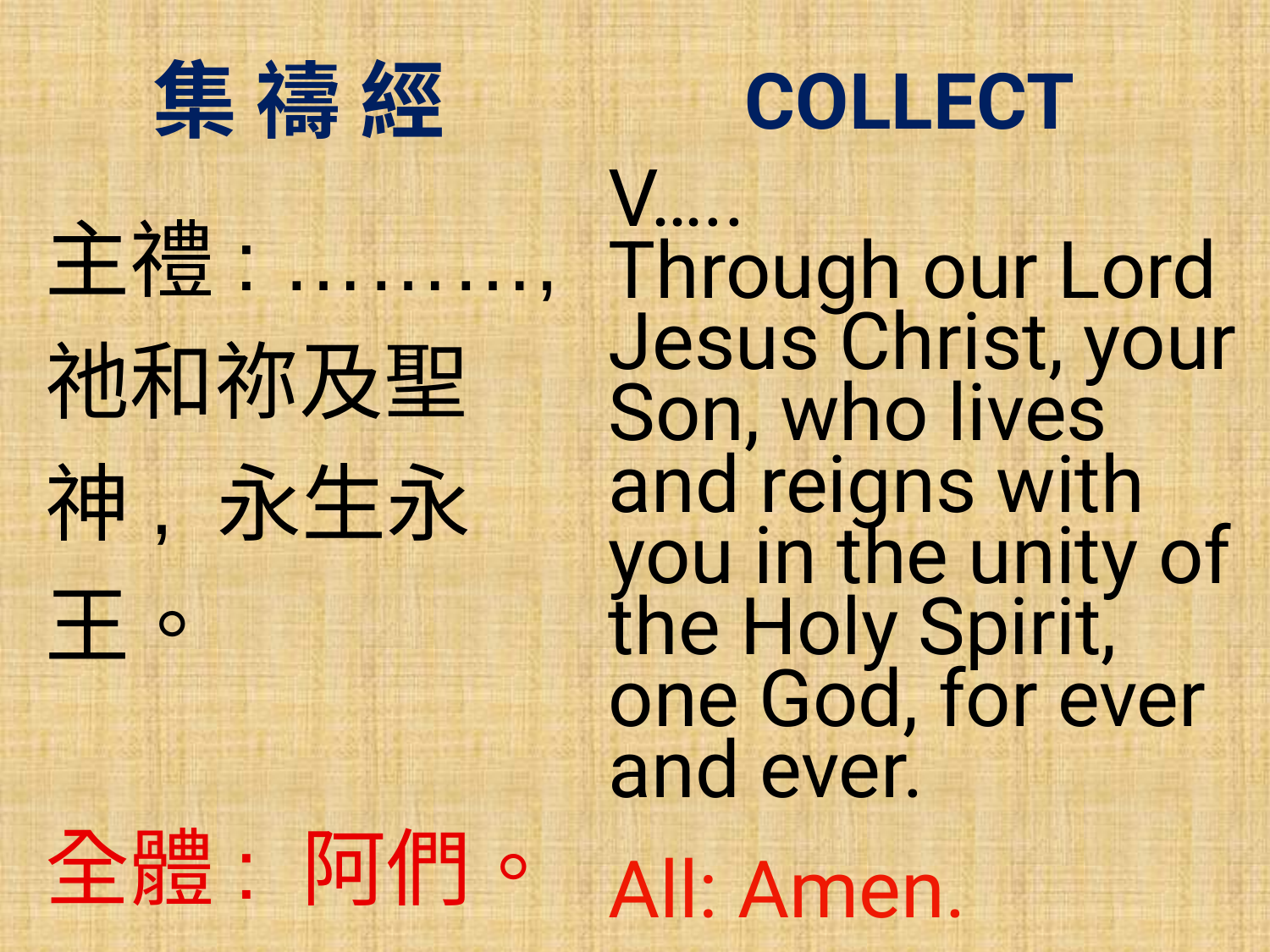

# 集 禱 經
COLLECT
V…..
Through our Lord Jesus Christ, your Son, who lives and reigns with you in the unity of the Holy Spirit, one God, for ever and ever.

All: Amen.
主禮: ………, 祂和祢及聖神, 永生永王。

全體: 阿們。